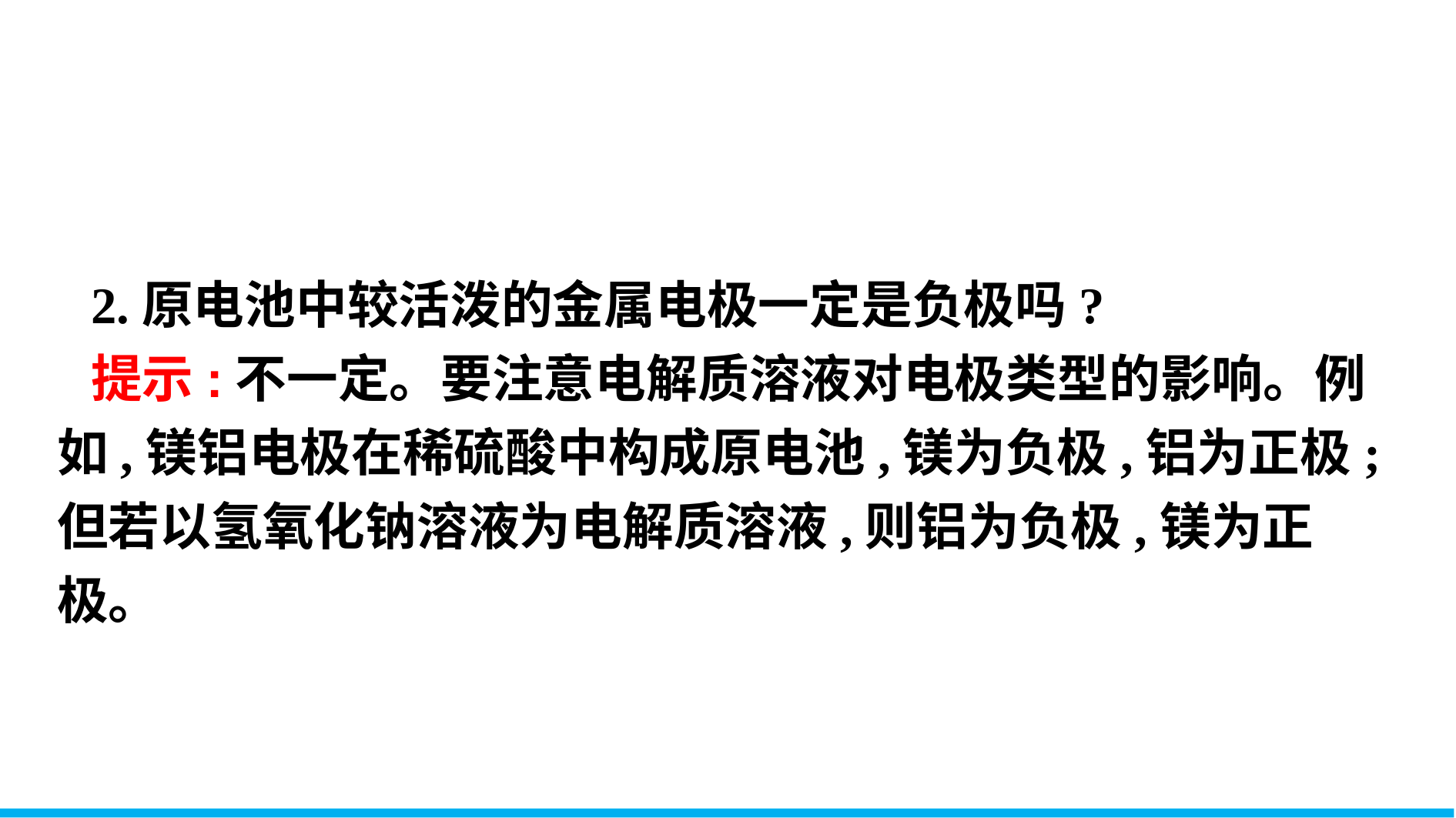

2.原电池中较活泼的金属电极一定是负极吗?
提示:不一定。要注意电解质溶液对电极类型的影响。例如,镁铝电极在稀硫酸中构成原电池,镁为负极,铝为正极;但若以氢氧化钠溶液为电解质溶液,则铝为负极,镁为正极。